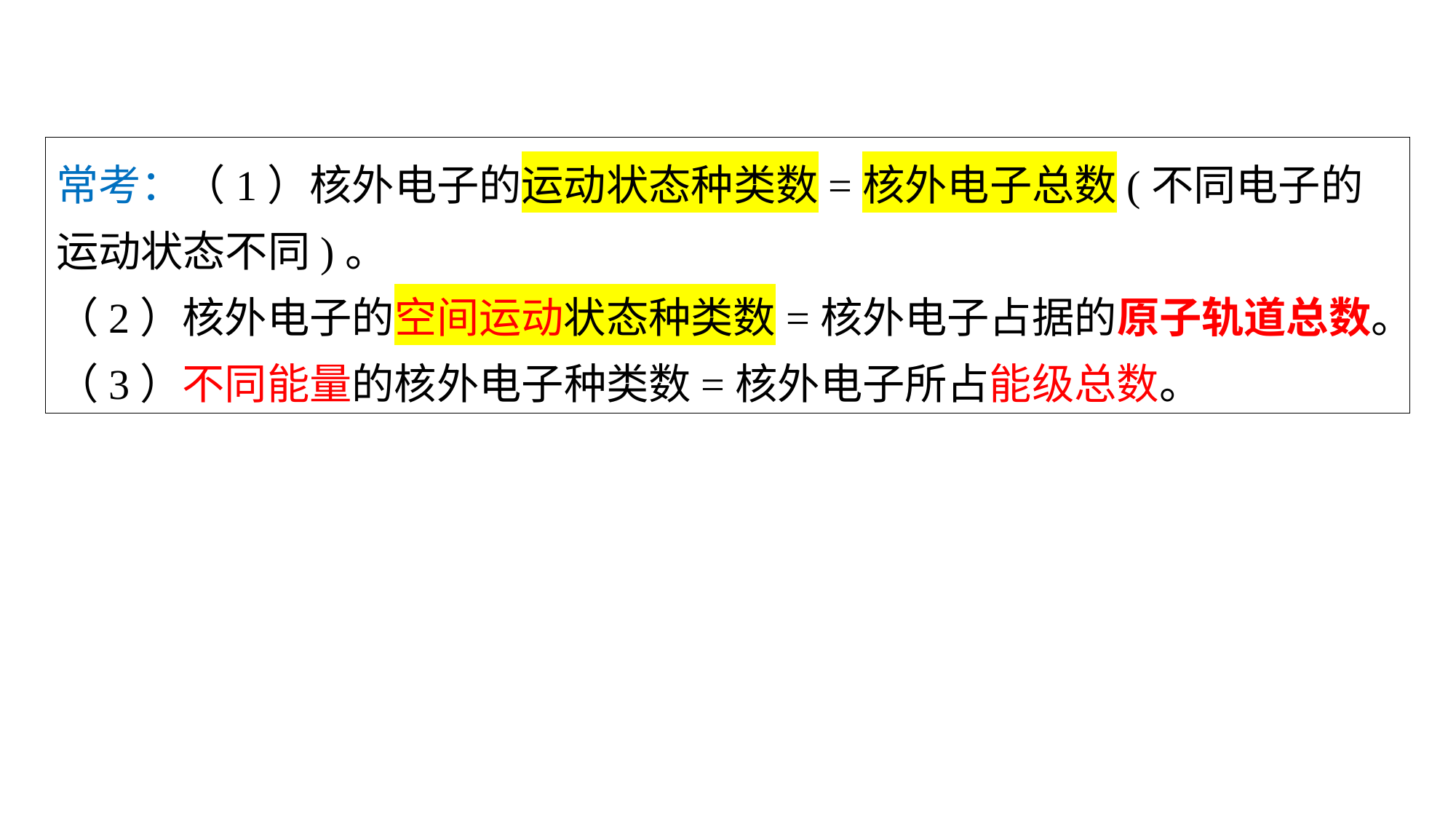

常考：（1）核外电子的运动状态种类数=核外电子总数(不同电子的运动状态不同)。
（2）核外电子的空间运动状态种类数=核外电子占据的原子轨道总数。
（3）不同能量的核外电子种类数=核外电子所占能级总数。